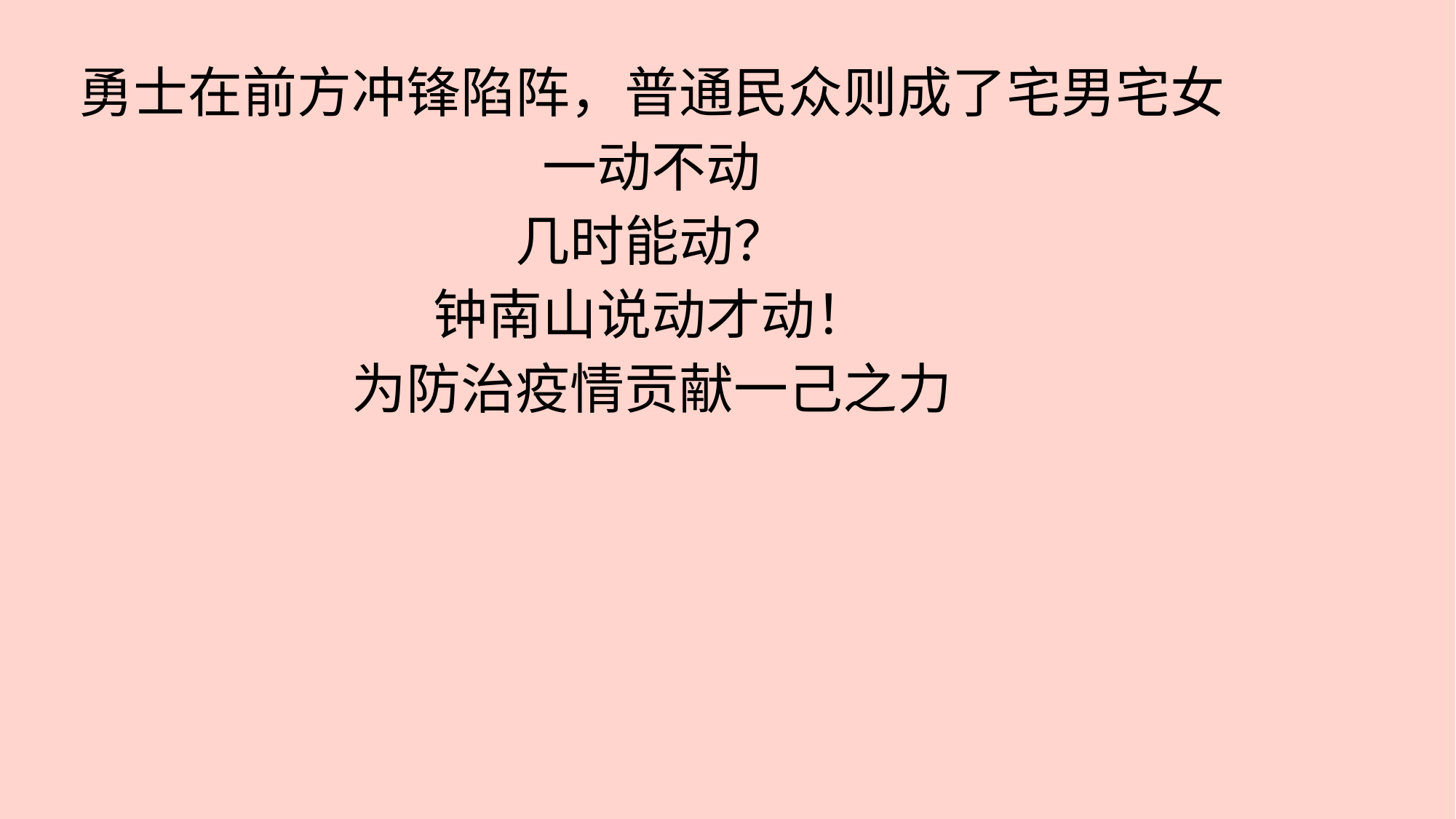

勇士在前方冲锋陷阵，普通民众则成了宅男宅女
一动不动
几时能动？
钟南山说动才动！
为防治疫情贡献一己之力